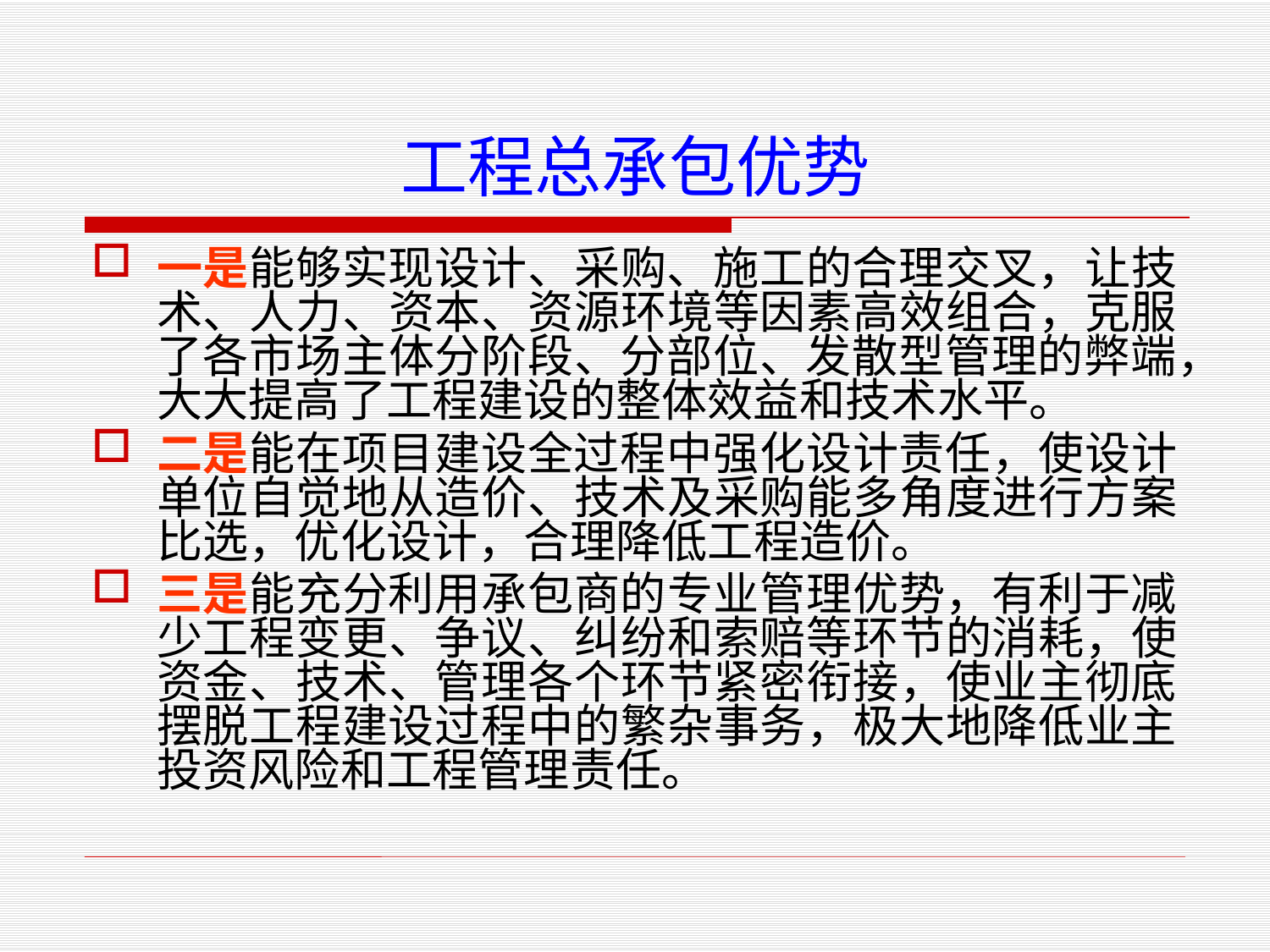

# 工程总承包优势
一是能够实现设计、采购、施工的合理交叉，让技术、人力、资本、资源环境等因素高效组合，克服了各市场主体分阶段、分部位、发散型管理的弊端，大大提高了工程建设的整体效益和技术水平。
二是能在项目建设全过程中强化设计责任，使设计单位自觉地从造价、技术及采购能多角度进行方案比选，优化设计，合理降低工程造价。
三是能充分利用承包商的专业管理优势，有利于减少工程变更、争议、纠纷和索赔等环节的消耗，使资金、技术、管理各个环节紧密衔接，使业主彻底摆脱工程建设过程中的繁杂事务，极大地降低业主投资风险和工程管理责任。